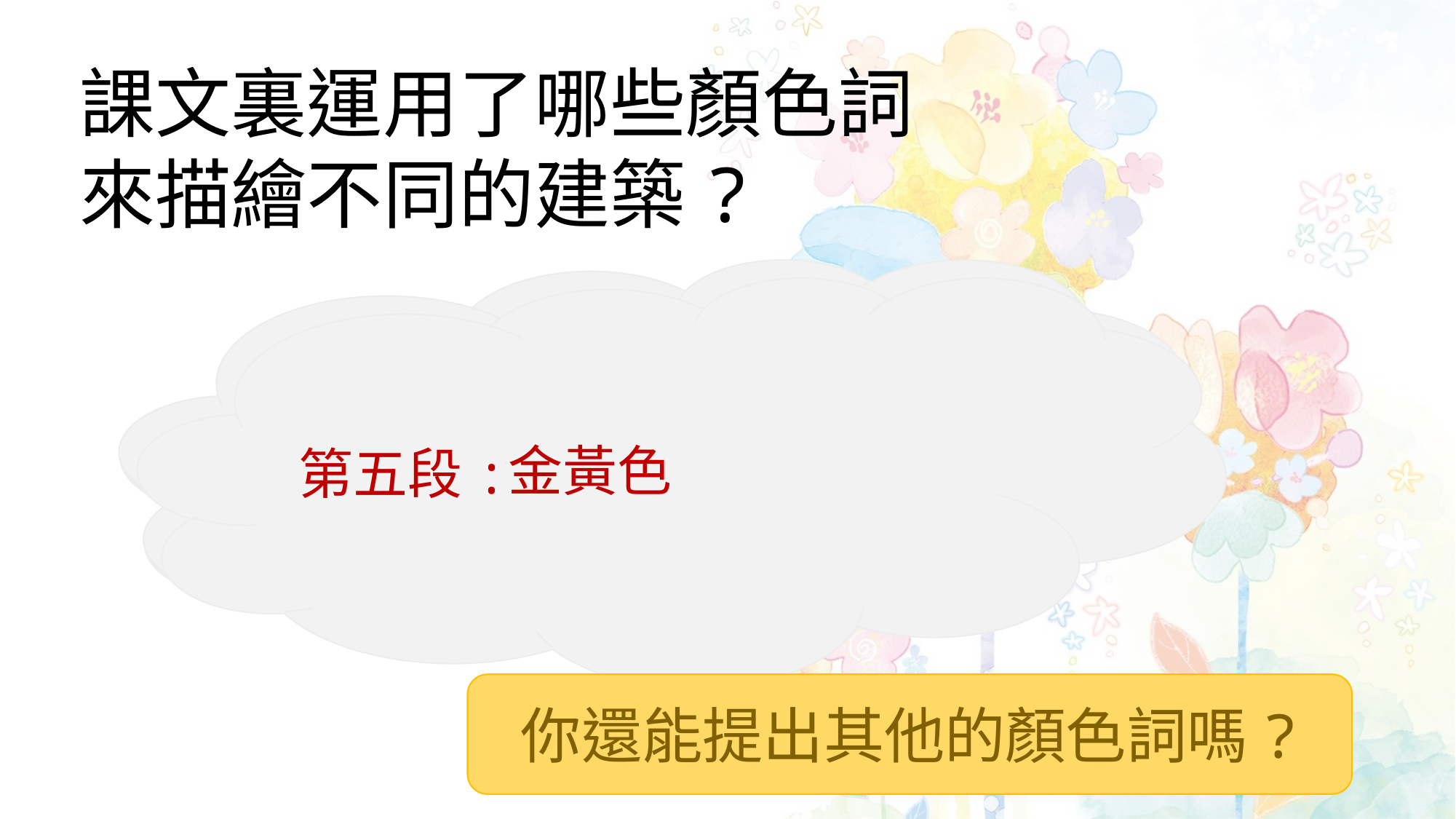

課文裏運用了哪些顏色詞
來描繪不同的建築?
第四段:
第二段:
第三段:
第五段:
灰色、咖啡色
黑、白、乳白、雪白、  粉白、墨綠、粉黃、橘紅
蛋黃色
金黃色
你還能提出其他的顏色詞嗎?